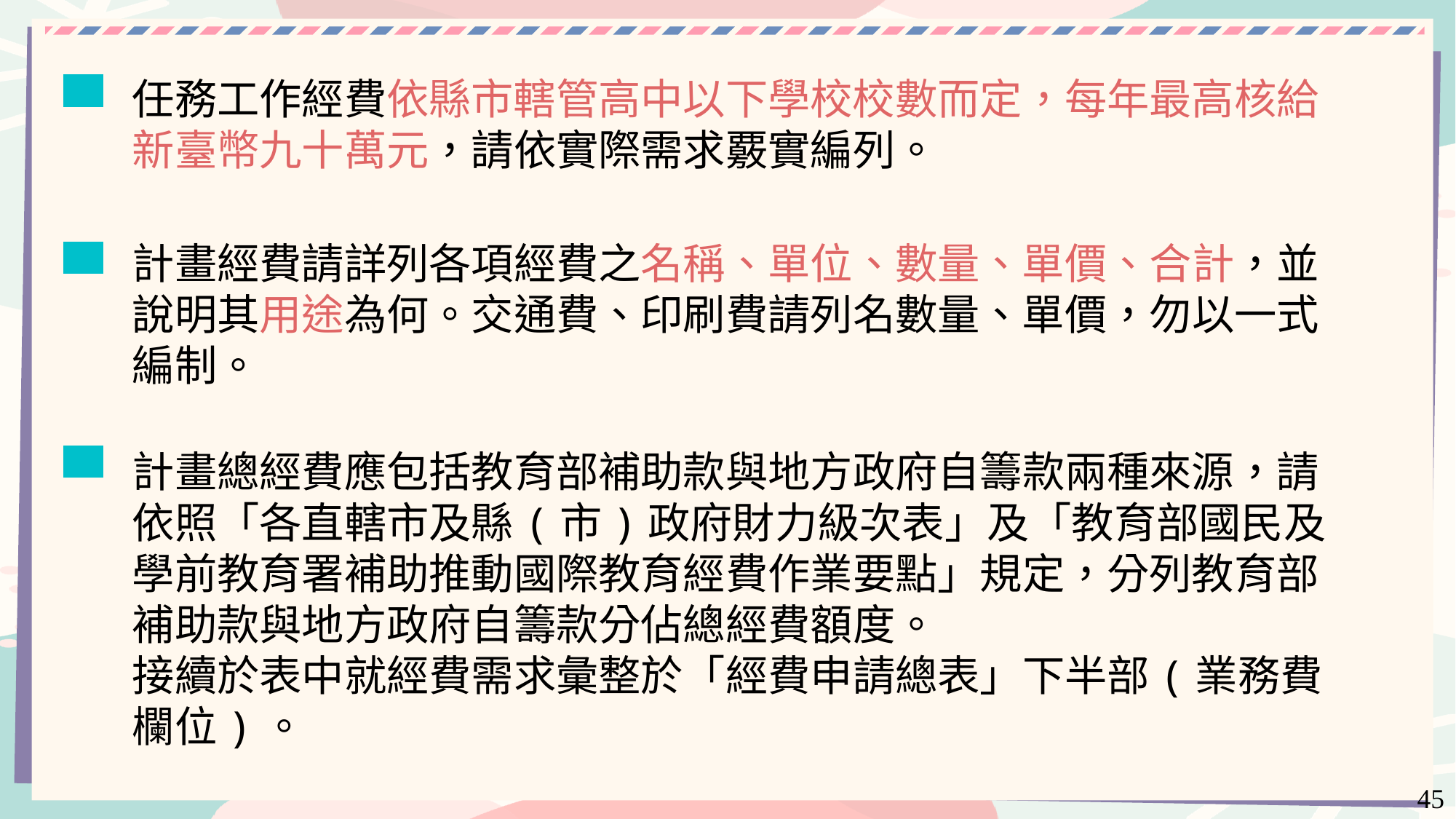

任務工作經費依縣市轄管高中以下學校校數而定，每年最高核給新臺幣九十萬元，請依實際需求覈實編列。

計畫經費請詳列各項經費之名稱、單位、數量、單價、合計，並說明其用途為何。交通費、印刷費請列名數量、單價，勿以一式編制。

計畫總經費應包括教育部補助款與地方政府自籌款兩種來源，請依照「各直轄市及縣(市)政府財力級次表」及「教育部國民及學前教育署補助推動國際教育經費作業要點」規定，分列教育部補助款與地方政府自籌款分佔總經費額度。
接續於表中就經費需求彙整於「經費申請總表」下半部(業務費欄位)。

45